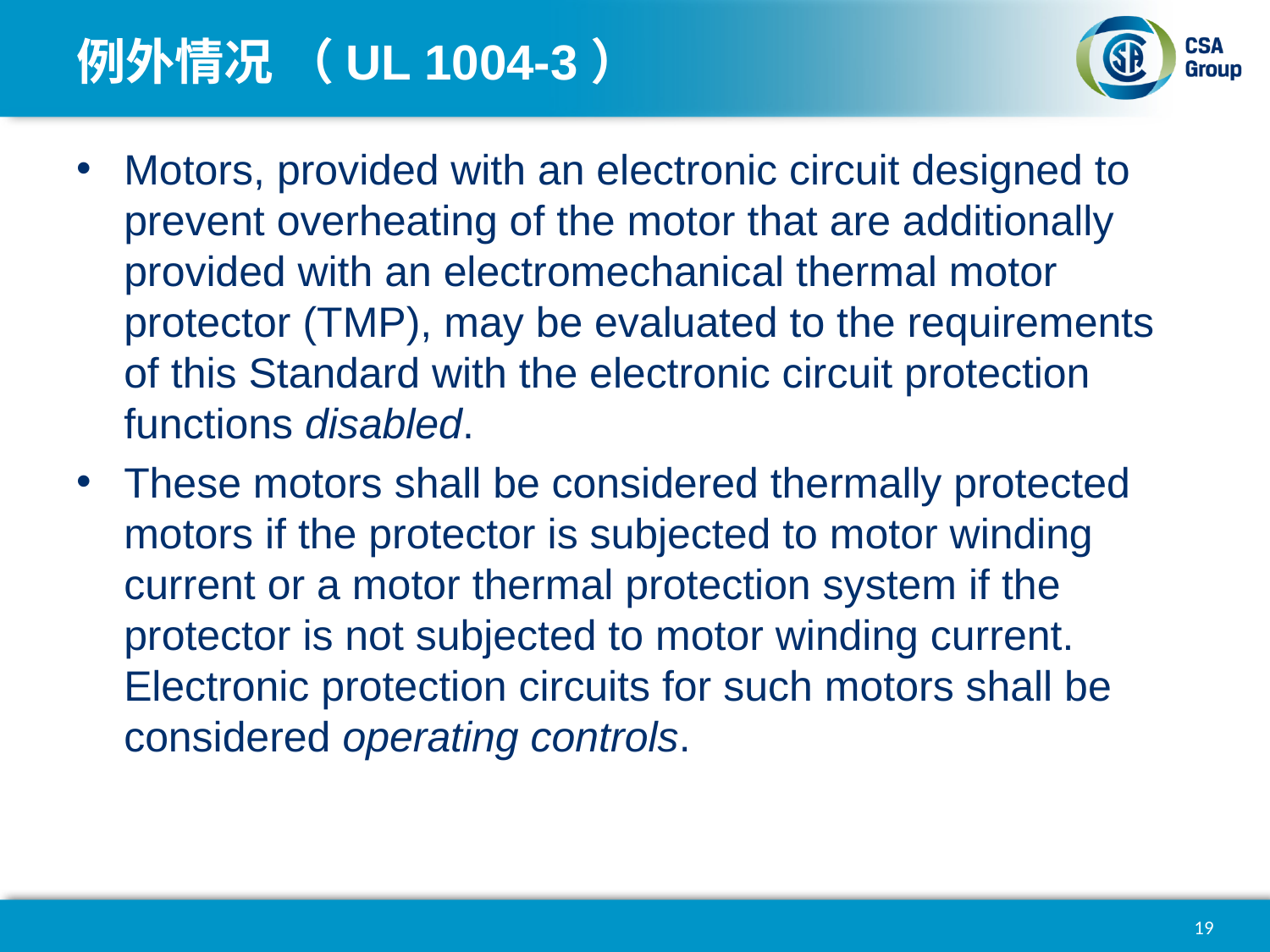

# 例外情况 （UL 1004-3）
Motors, provided with an electronic circuit designed to prevent overheating of the motor that are additionally provided with an electromechanical thermal motor protector (TMP), may be evaluated to the requirements of this Standard with the electronic circuit protection functions disabled.
These motors shall be considered thermally protected motors if the protector is subjected to motor winding current or a motor thermal protection system if the protector is not subjected to motor winding current. Electronic protection circuits for such motors shall be considered operating controls.
19